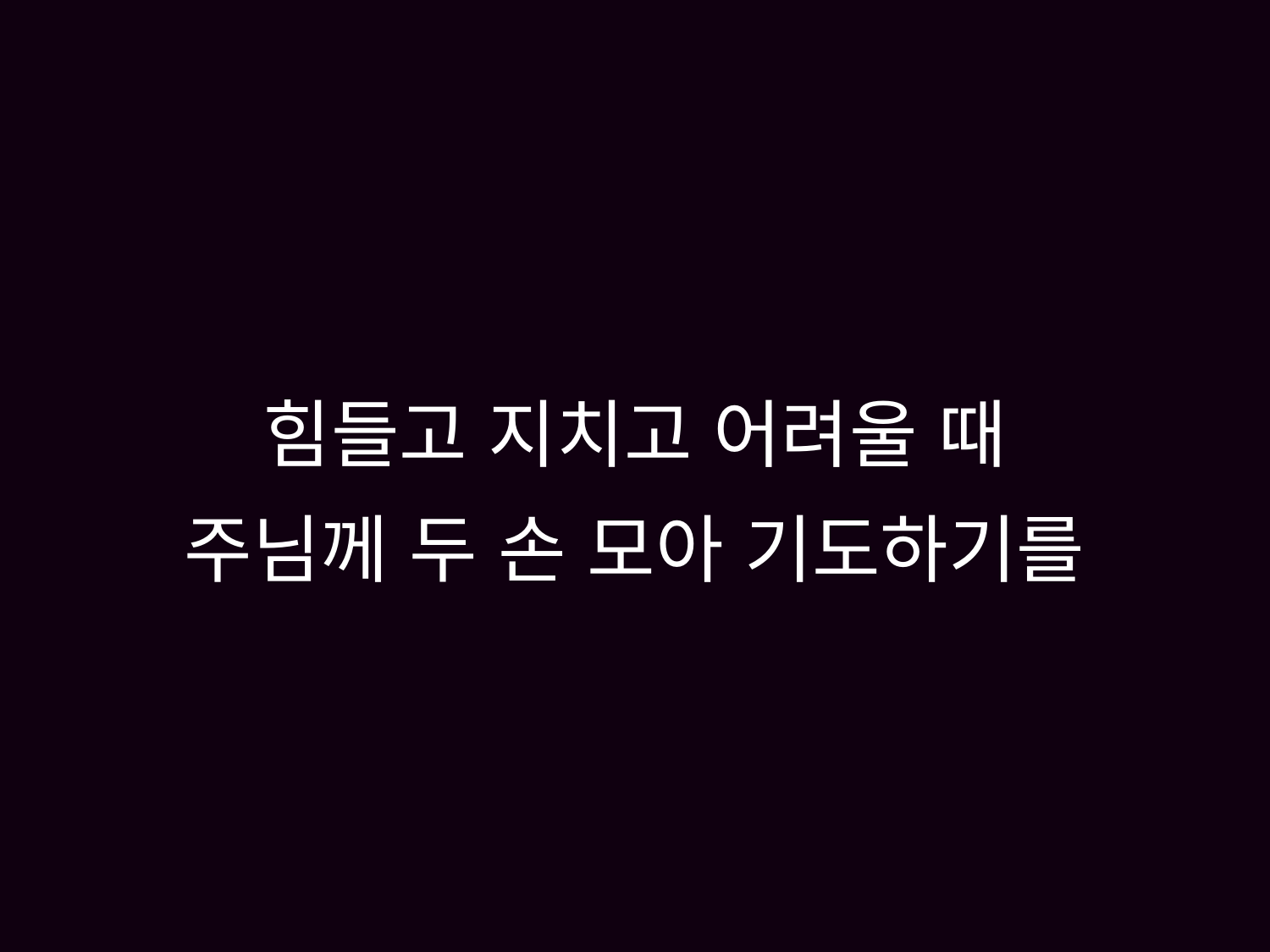

# 힘들고 지치고 어려울 때 주님께 두 손 모아 기도하기를